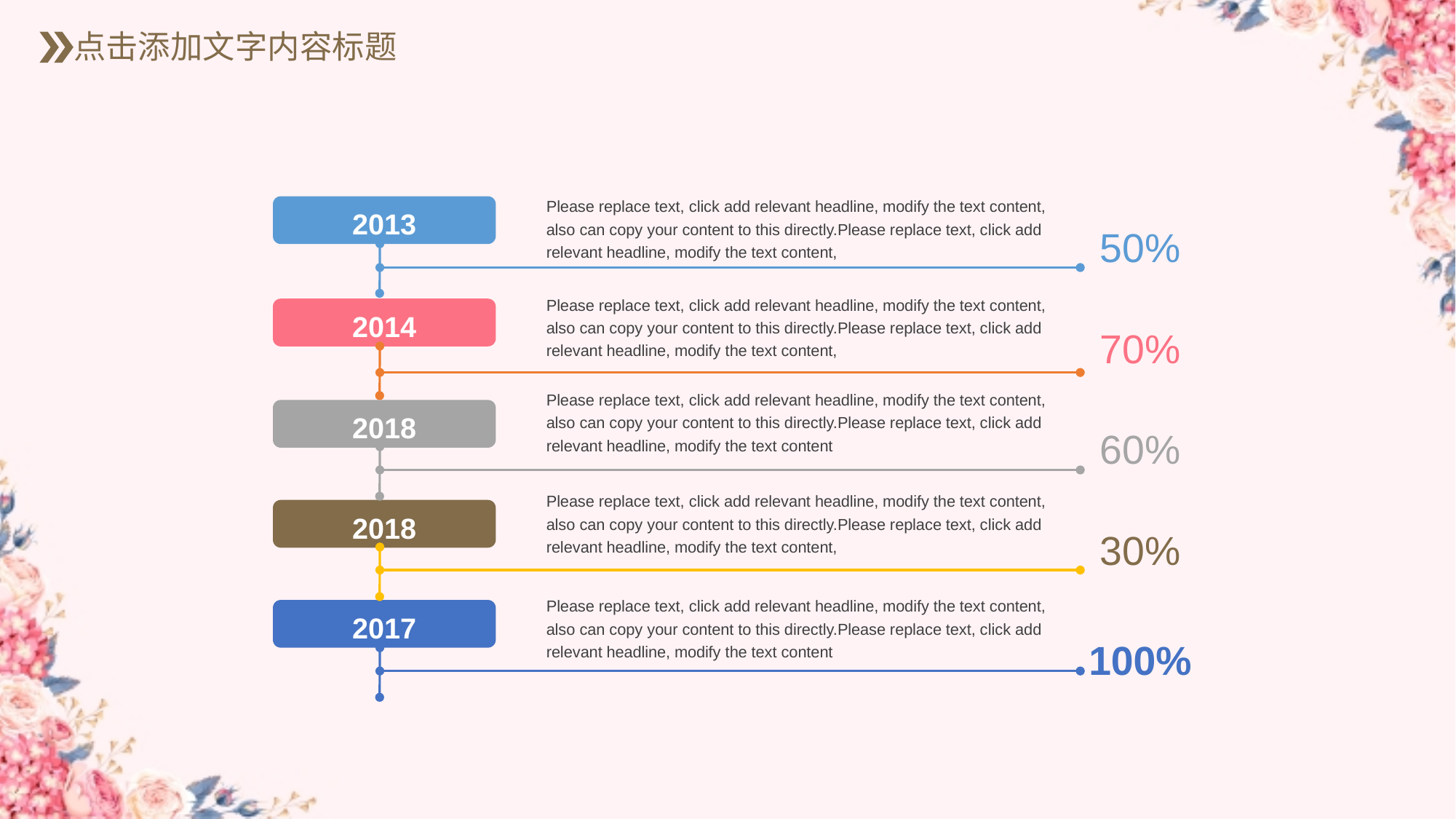

点击添加文字内容标题

Please replace text, click add relevant headline, modify the text content, also can copy your content to this directly.Please replace text, click add relevant headline, modify the text content,
2013
50%
Please replace text, click add relevant headline, modify the text content, also can copy your content to this directly.Please replace text, click add relevant headline, modify the text content,
2014
70%
Please replace text, click add relevant headline, modify the text content, also can copy your content to this directly.Please replace text, click add relevant headline, modify the text content
2018
60%
Please replace text, click add relevant headline, modify the text content, also can copy your content to this directly.Please replace text, click add relevant headline, modify the text content,
2018
30%
Please replace text, click add relevant headline, modify the text content, also can copy your content to this directly.Please replace text, click add relevant headline, modify the text content
2017
100%